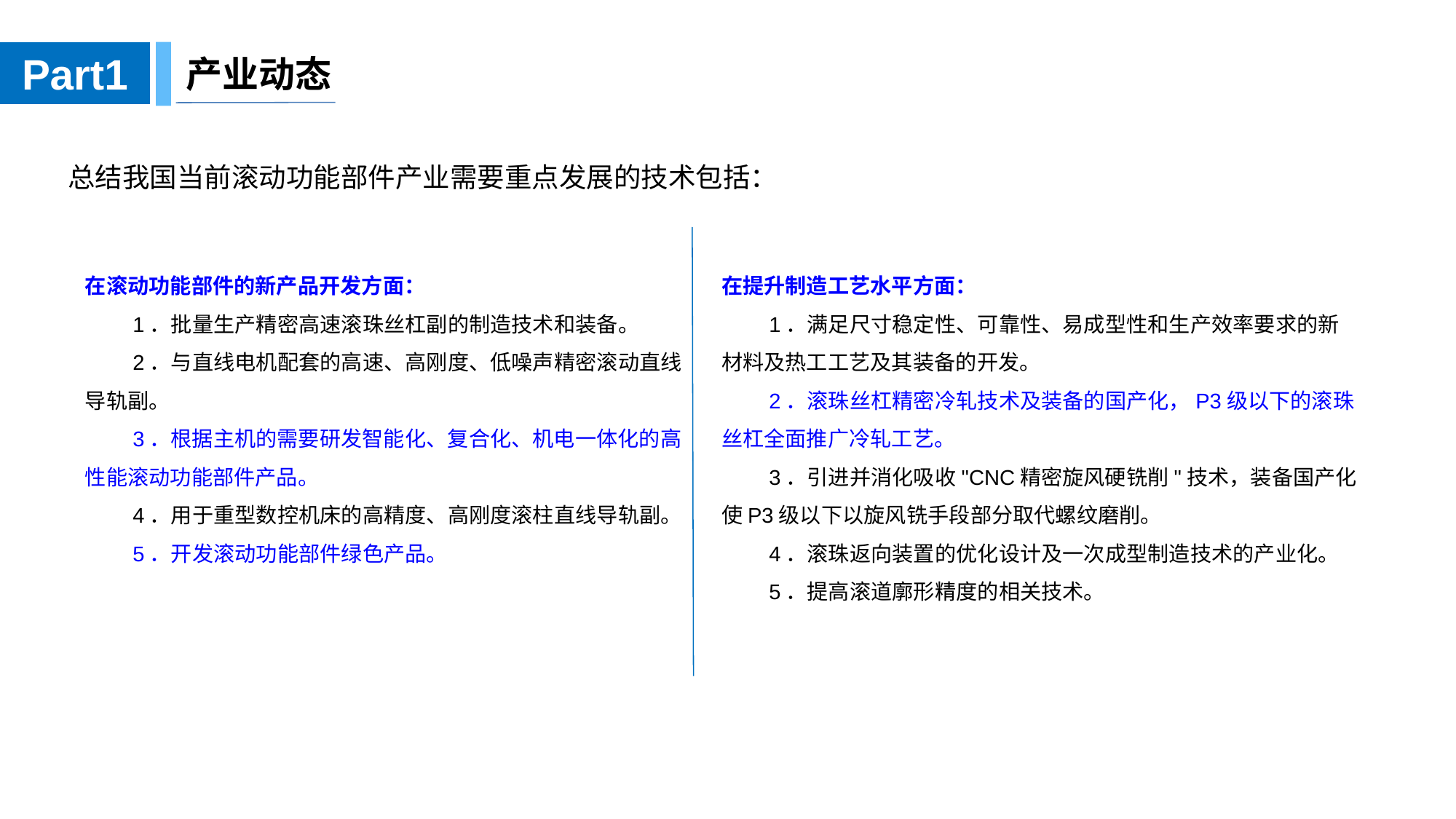

Part1
产业动态
总结我国当前滚动功能部件产业需要重点发展的技术包括：
在滚动功能部件的新产品开发方面：
　　1．批量生产精密高速滚珠丝杠副的制造技术和装备。
　　2．与直线电机配套的高速、高刚度、低噪声精密滚动直线导轨副。
　　3．根据主机的需要研发智能化、复合化、机电一体化的高性能滚动功能部件产品。
　　4．用于重型数控机床的高精度、高刚度滚柱直线导轨副。
　　5．开发滚动功能部件绿色产品。
在提升制造工艺水平方面：
　　1．满足尺寸稳定性、可靠性、易成型性和生产效率要求的新材料及热工工艺及其装备的开发。
　　2．滚珠丝杠精密冷轧技术及装备的国产化，P3级以下的滚珠丝杠全面推广冷轧工艺。
　　3．引进并消化吸收"CNC精密旋风硬铣削"技术，装备国产化使P3级以下以旋风铣手段部分取代螺纹磨削。
　　4．滚珠返向装置的优化设计及一次成型制造技术的产业化。
　　5．提高滚道廓形精度的相关技术。